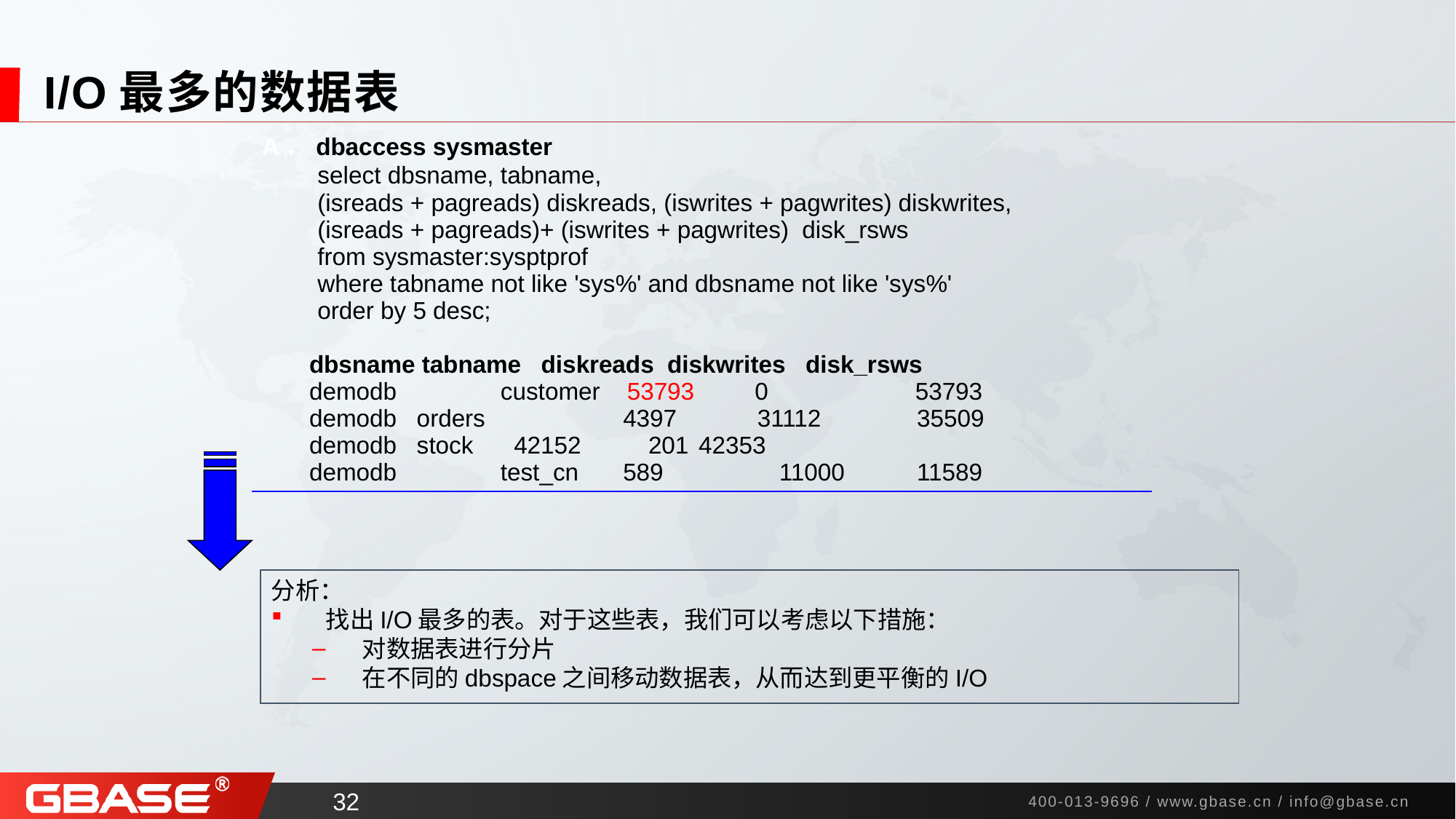

# I/O最多的数据表
| A．dbaccess sysmaster select dbsname, tabname, (isreads + pagreads) diskreads, (iswrites + pagwrites) diskwrites, (isreads + pagreads)+ (iswrites + pagwrites) disk\_rsws from sysmaster:sysptprof where tabname not like 'sys%' and dbsname not like 'sys%' order by 5 desc; dbsname tabname diskreads diskwrites disk\_rsws demodb customer 53793 0 53793 demodb orders 4397 31112 35509 demodb stock 42152 201 42353 demodb test\_cn 589 11000 11589 |
| --- |

分析：
找出I/O最多的表。对于这些表，我们可以考虑以下措施：
对数据表进行分片
在不同的dbspace之间移动数据表，从而达到更平衡的I/O